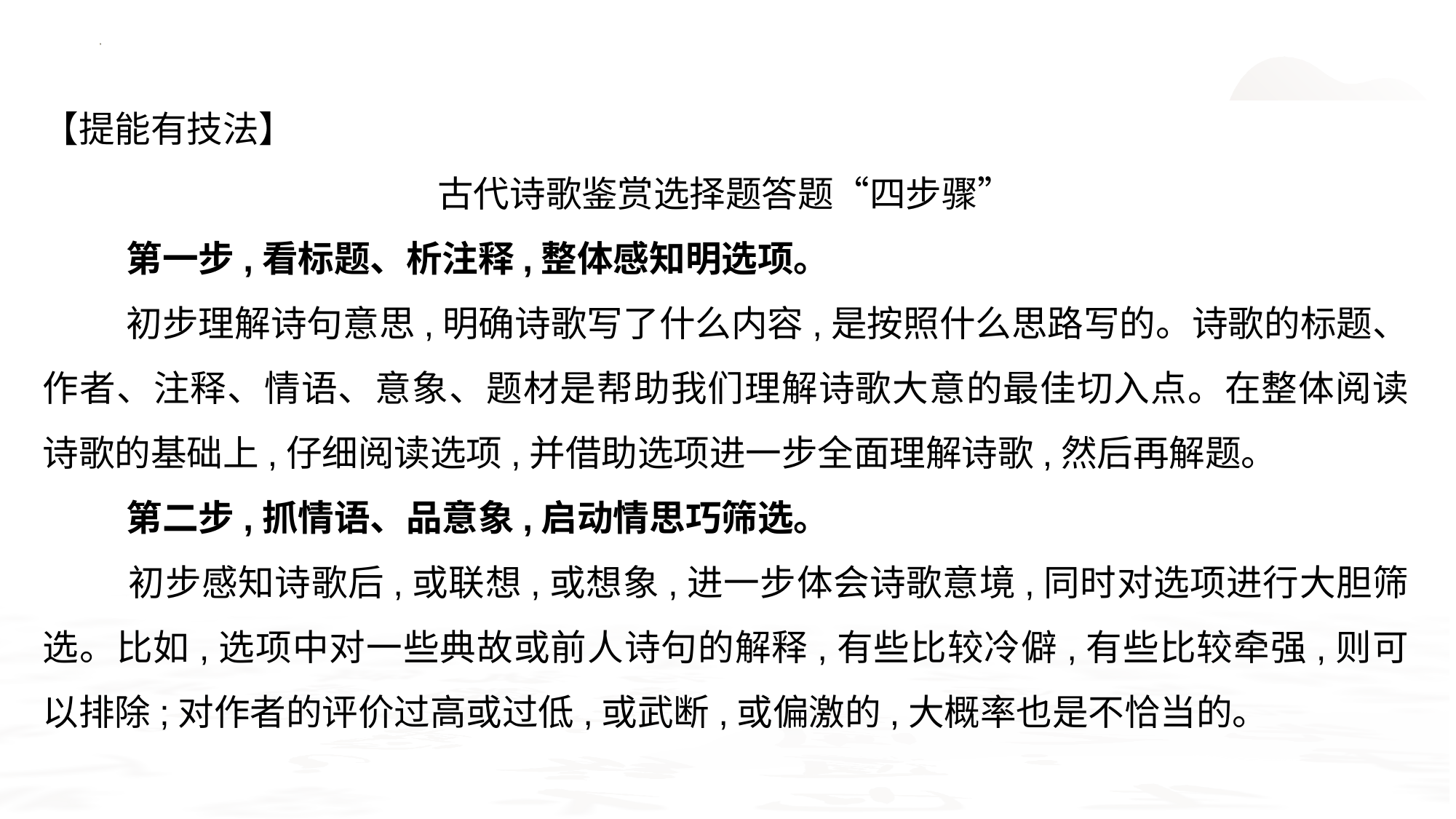

【提能有技法】
古代诗歌鉴赏选择题答题“四步骤”
    第一步,看标题、析注释,整体感知明选项。
    初步理解诗句意思,明确诗歌写了什么内容,是按照什么思路写的。诗歌的标题、作者、注释、情语、意象、题材是帮助我们理解诗歌大意的最佳切入点。在整体阅读诗歌的基础上,仔细阅读选项,并借助选项进一步全面理解诗歌,然后再解题。
    第二步,抓情语、品意象,启动情思巧筛选。
    初步感知诗歌后,或联想,或想象,进一步体会诗歌意境,同时对选项进行大胆筛选。比如,选项中对一些典故或前人诗句的解释,有些比较冷僻,有些比较牵强,则可以排除;对作者的评价过高或过低,或武断,或偏激的,大概率也是不恰当的。